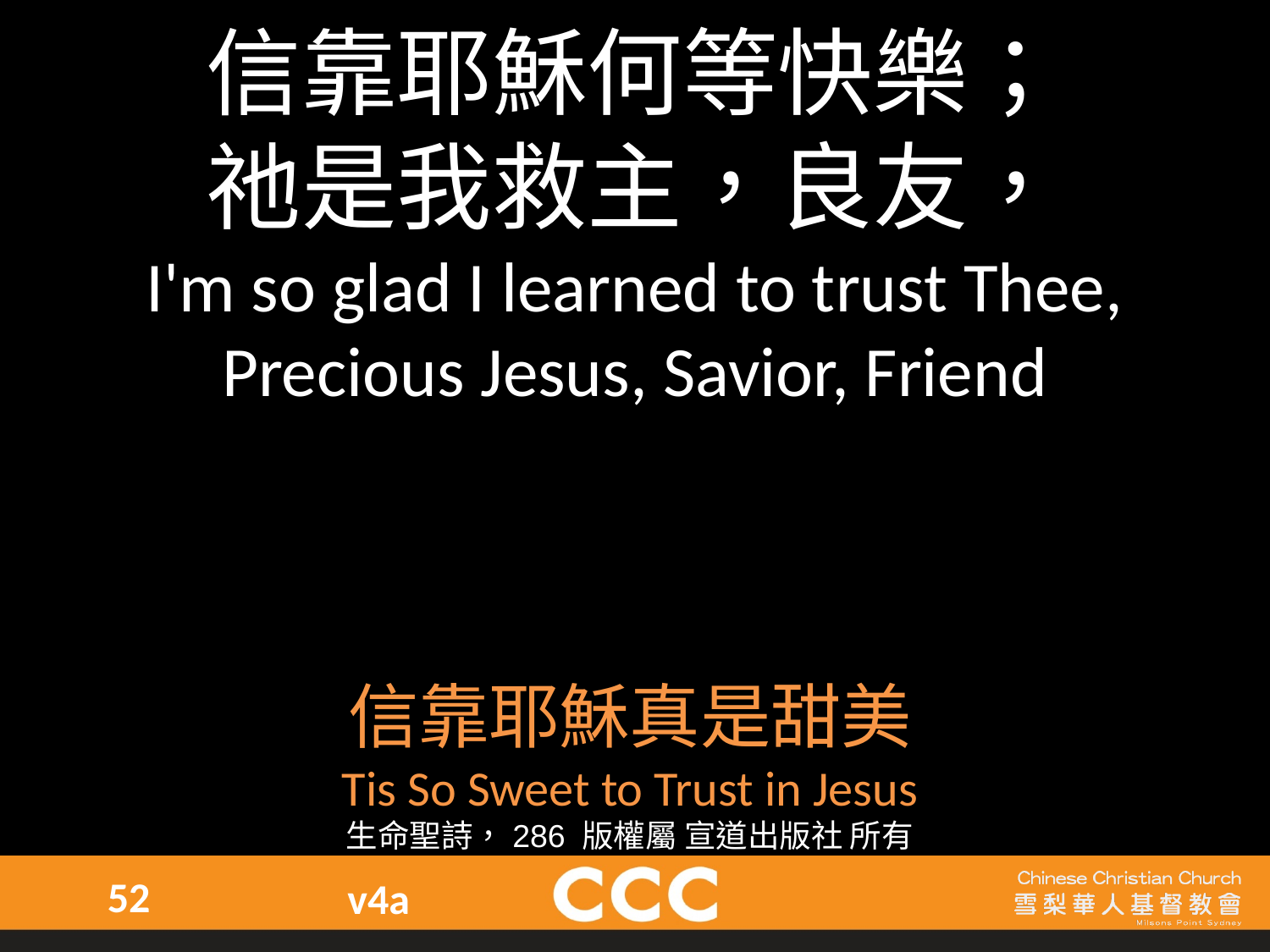

信靠耶穌何等快樂；
祂是我救主，良友，
I'm so glad I learned to trust Thee,
Precious Jesus, Savior, Friend
信靠耶穌真是甜美
Tis So Sweet to Trust in Jesus
生命聖詩，286 版權屬 宣道出版社 所有
52
v4a